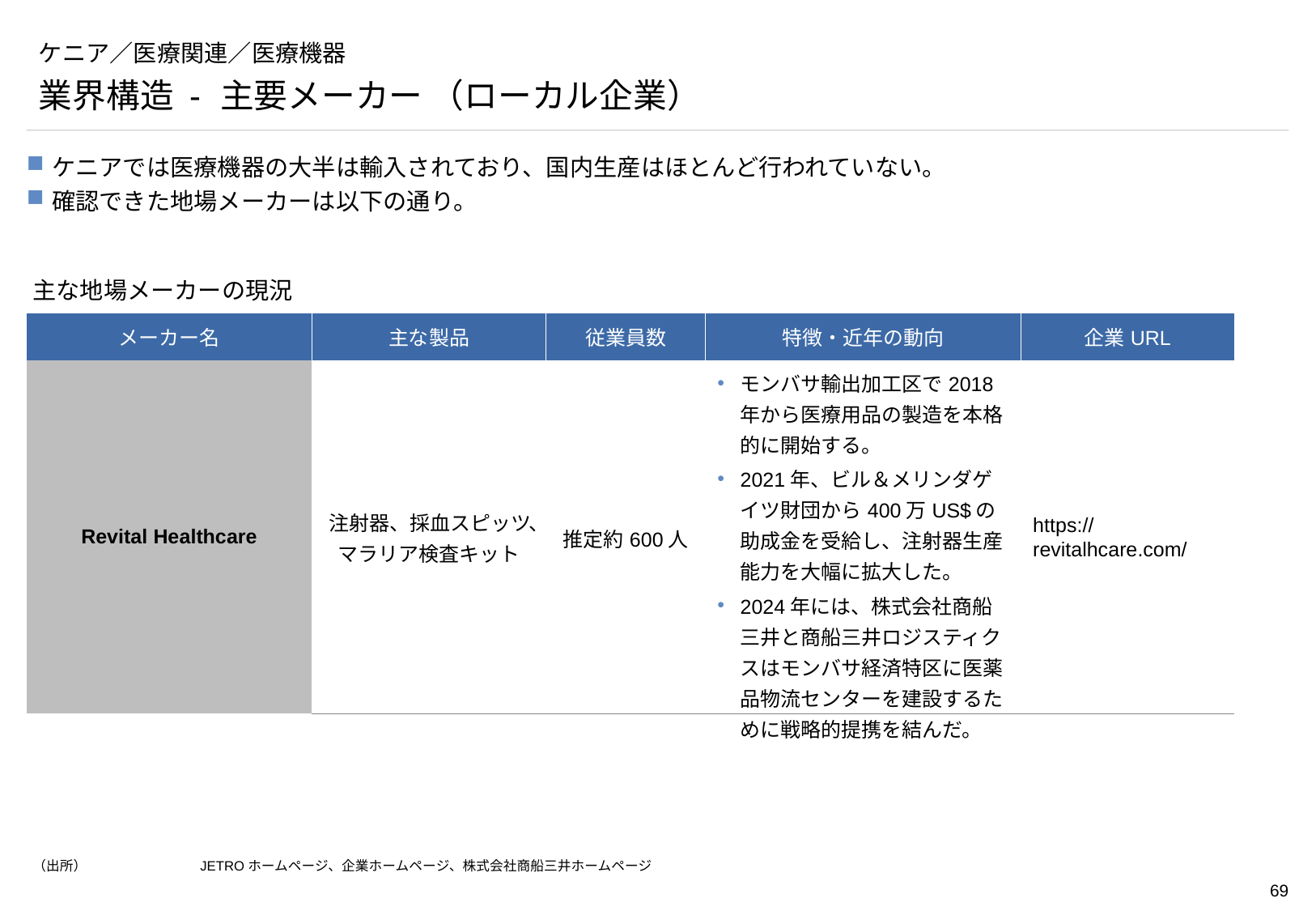

# ケニア／医療関連／医療機器
業界構造 - 主要メーカー （ローカル企業）
ケニアでは医療機器の大半は輸入されており、国内生産はほとんど行われていない。
確認できた地場メーカーは以下の通り。
主な地場メーカーの現況
| メーカー名 | 主な製品 | 従業員数 | 特徴・近年の動向 | 企業URL |
| --- | --- | --- | --- | --- |
| Revital Healthcare | 注射器、採血スピッツ、マラリア検査キット | 推定約600人 | モンバサ輸出加工区で2018年から医療用品の製造を本格的に開始する。 2021年、ビル＆メリンダゲイツ財団から400万US$の助成金を受給し、注射器生産能力を大幅に拡大した。 2024年には、株式会社商船三井と商船三井ロジスティクスはモンバサ経済特区に医薬品物流センターを建設するために戦略的提携を結んだ。 | https://revitalhcare.com/ |

（出所）	JETROホームページ、企業ホームページ、株式会社商船三井ホームページ